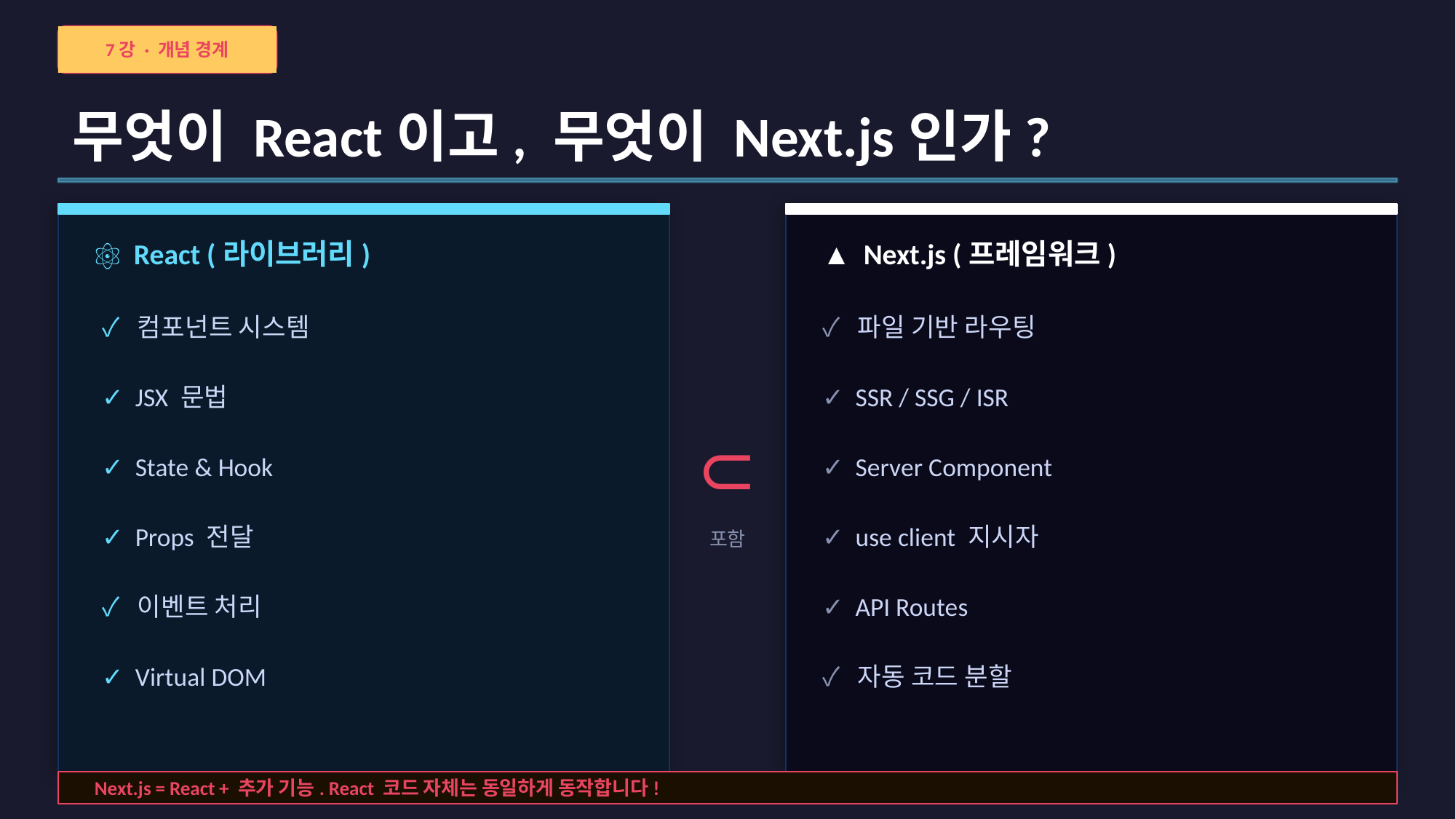

7강 · 개념 경계
무엇이 React이고, 무엇이 Next.js인가?

⚛  React (라이브러리)
▲  Next.js (프레임워크)
✓  컴포넌트 시스템
✓  파일 기반 라우팅
✓  JSX 문법
✓  SSR / SSG / ISR
⊂
✓  State & Hook
✓  Server Component
✓  Props 전달
✓  use client 지시자
포함
✓  이벤트 처리
✓  API Routes
✓  Virtual DOM
✓  자동 코드 분할

Next.js = React + 추가 기능. React 코드 자체는 동일하게 동작합니다!